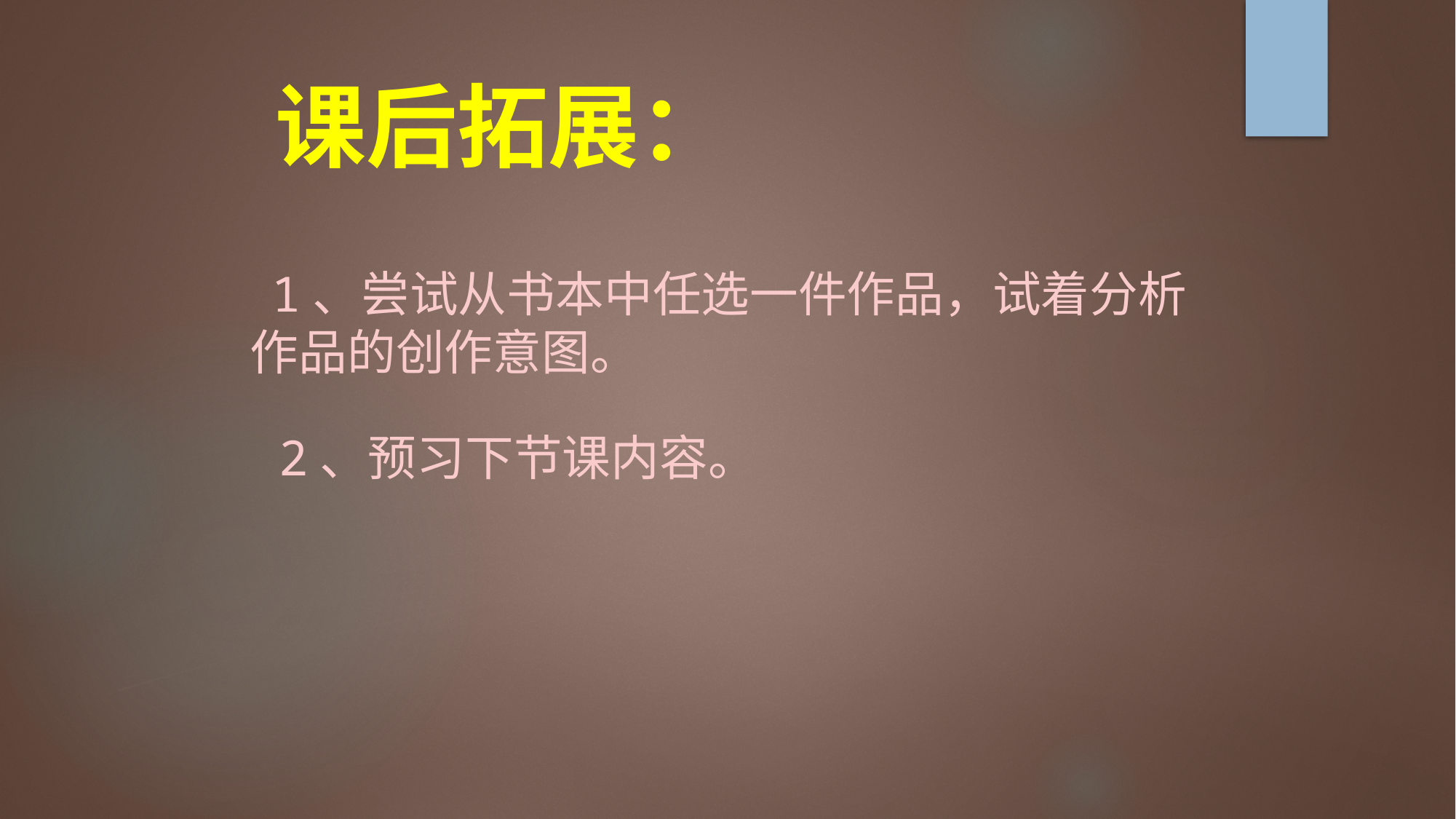

课后拓展：
 1、尝试从书本中任选一件作品，试着分析作品的创作意图。
 2、预习下节课内容。